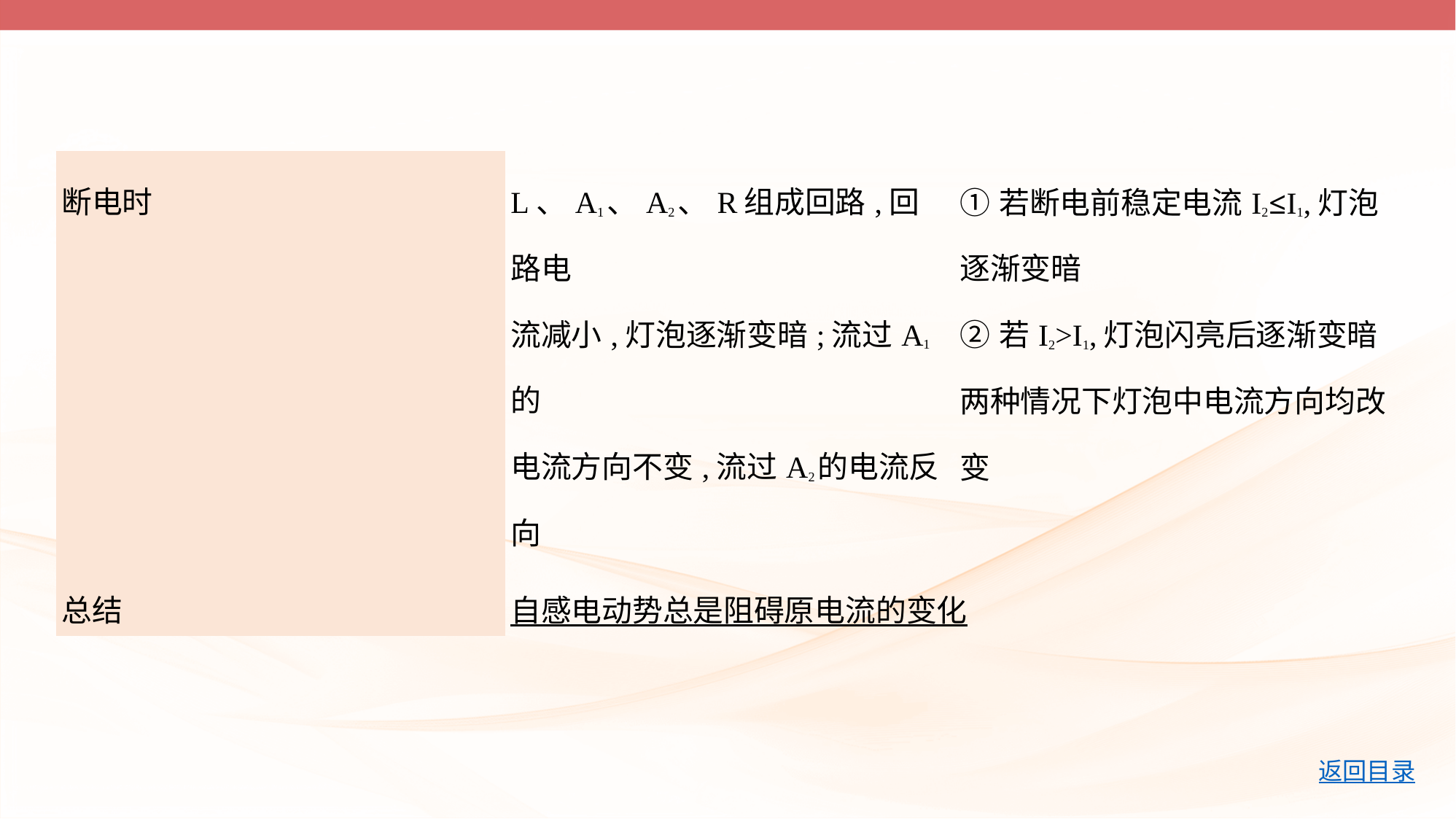

| 断电时 | L、A1、A2、R组成回路,回路电 流减小,灯泡逐渐变暗;流过A1的 电流方向不变,流过A2的电流反 向 | ①若断电前稳定电流I2≤I1,灯泡 逐渐变暗 ②若I2>I1,灯泡闪亮后逐渐变暗 两种情况下灯泡中电流方向均改 变 |
| --- | --- | --- |
| 总结 | 自感电动势总是阻碍原电流的变化 |  |